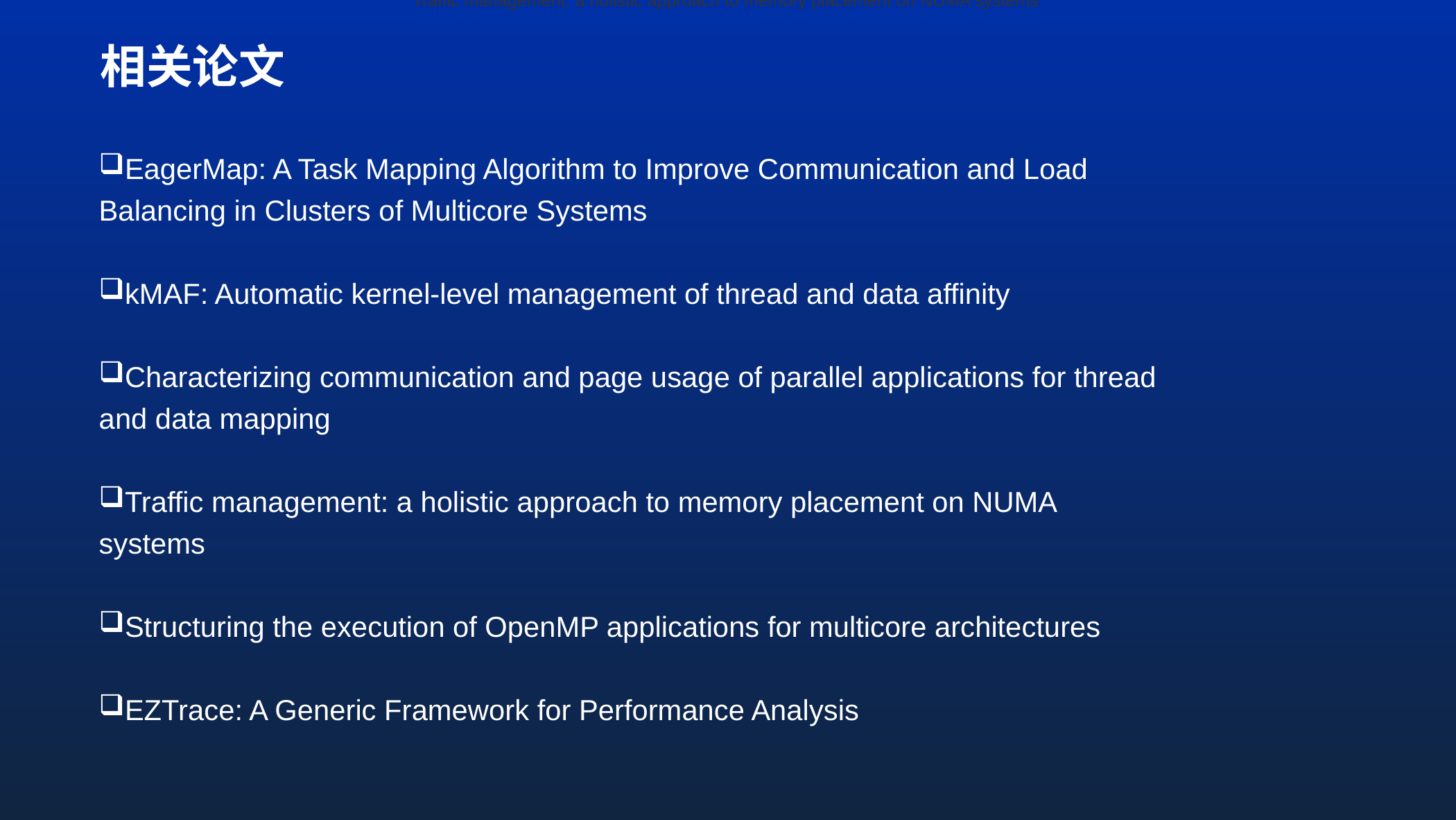

Traffic management: a holistic approach to memory placement on NUMA systems
# 相关论文
EagerMap: A Task Mapping Algorithm to Improve Communication and Load Balancing in Clusters of Multicore Systems

kMAF: Automatic kernel-level management of thread and data affinity

Characterizing communication and page usage of parallel applications for thread and data mapping

Traffic management: a holistic approach to memory placement on NUMA systems

Structuring the execution of OpenMP applications for multicore architectures

EZTrace: A Generic Framework for Performance Analysis